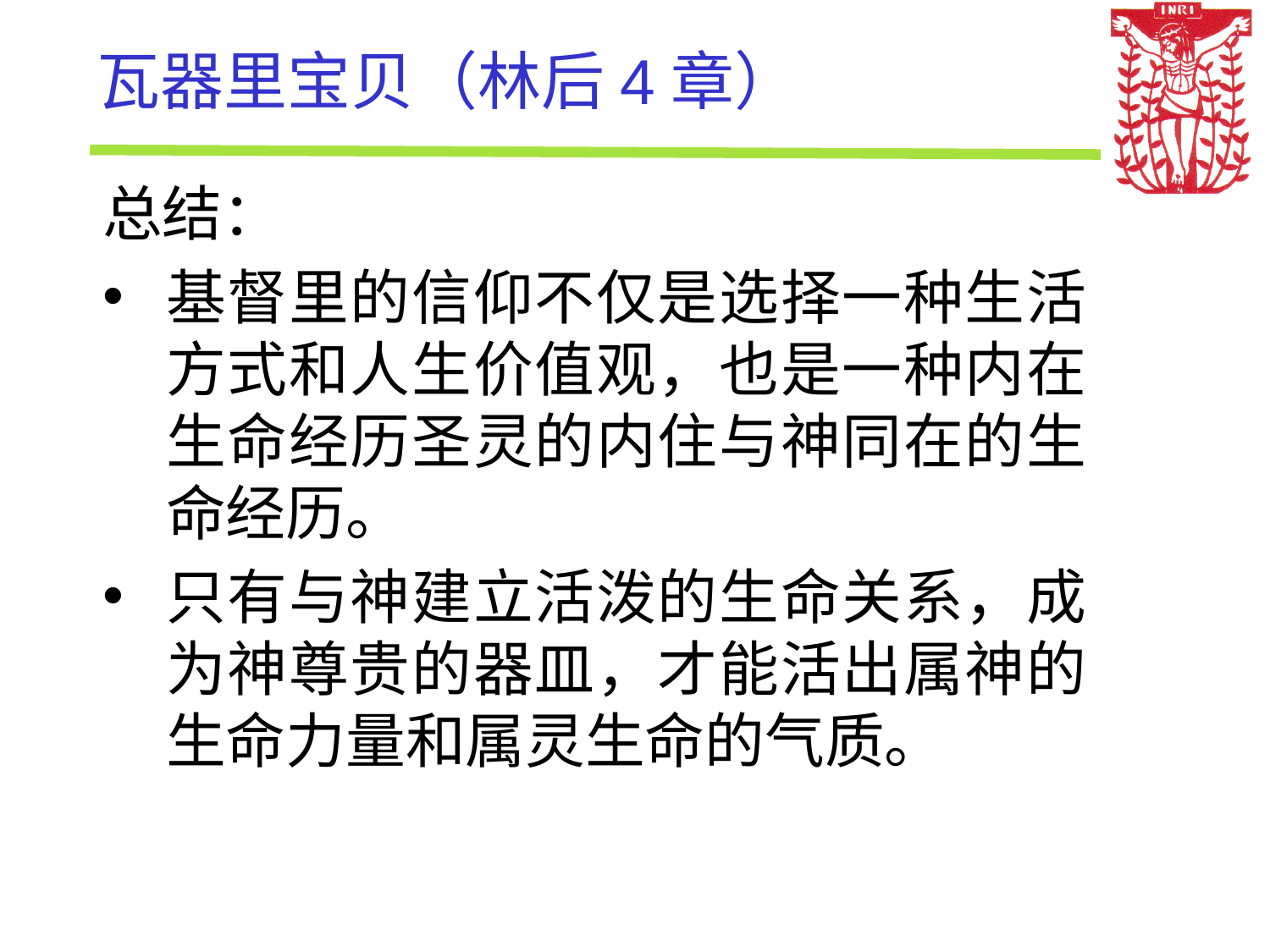

# 瓦器里宝贝（林后4章）
总结：
基督里的信仰不仅是选择一种生活方式和人生价值观，也是一种内在生命经历圣灵的内住与神同在的生命经历。
只有与神建立活泼的生命关系，成为神尊贵的器皿，才能活出属神的生命力量和属灵生命的气质。